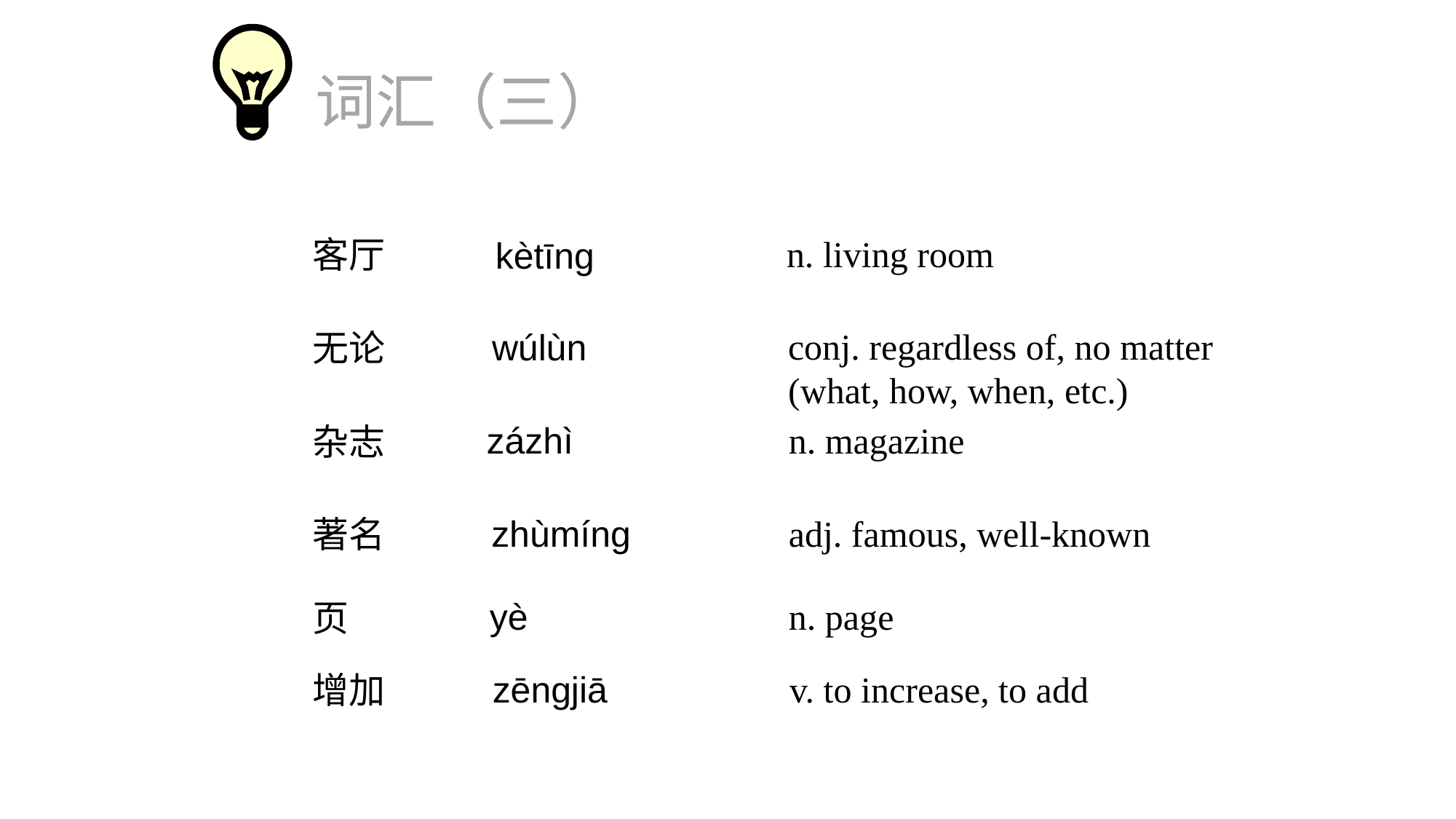

词汇（三）
n. living room
客厅
kètīng
conj. regardless of, no matter
(what, how, when, etc.)
wúlùn
无论
zázhì
n. magazine
杂志
zhùmíng
adj. famous, well-known
著名
yè
n. page
页
zēngjiā
v. to increase, to add
增加